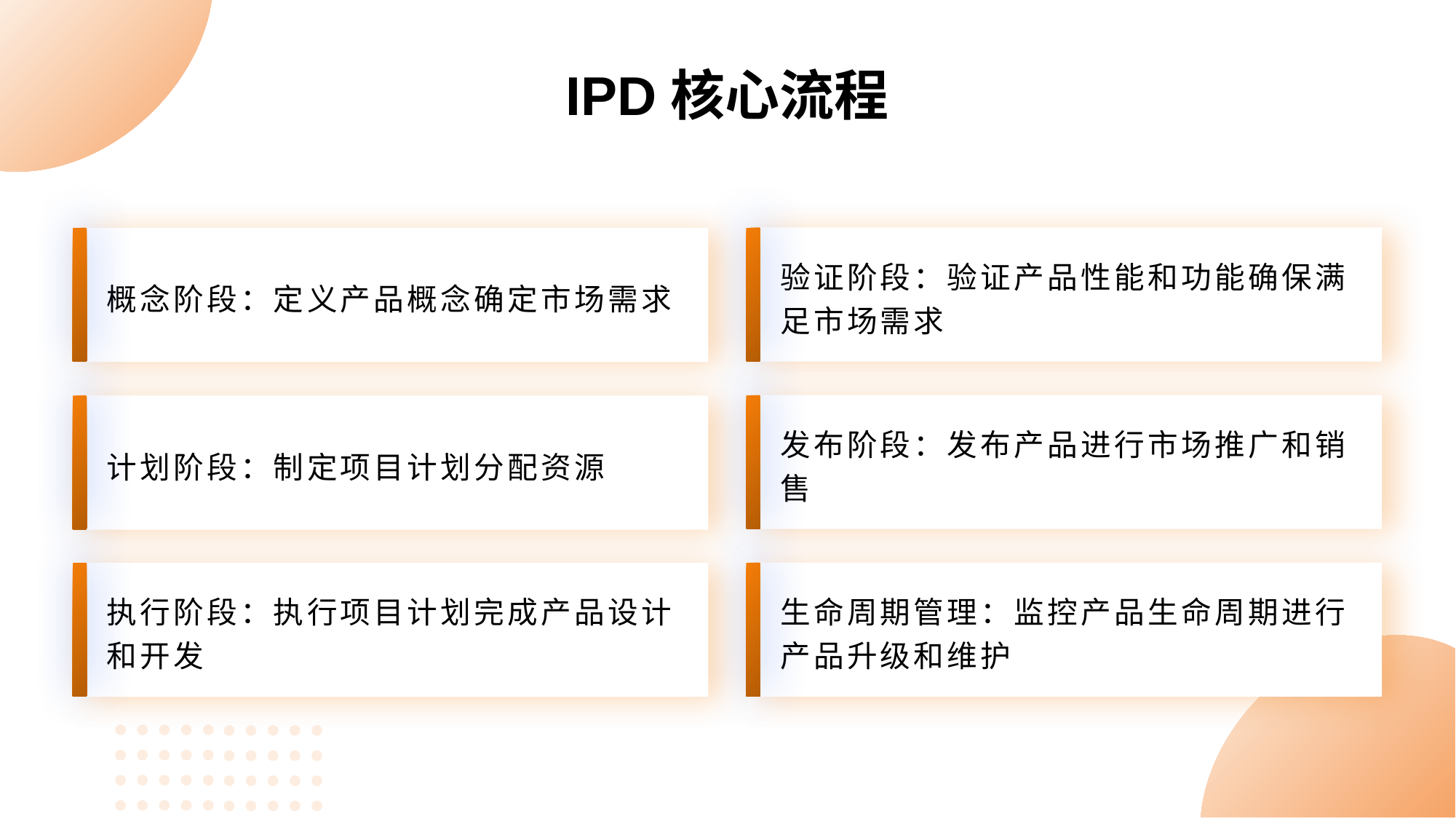

IPD核心流程

验证阶段：验证产品性能和功能确保满足市场需求
概念阶段：定义产品概念确定市场需求

发布阶段：发布产品进行市场推广和销售
计划阶段：制定项目计划分配资源

生命周期管理：监控产品生命周期进行产品升级和维护
执行阶段：执行项目计划完成产品设计和开发